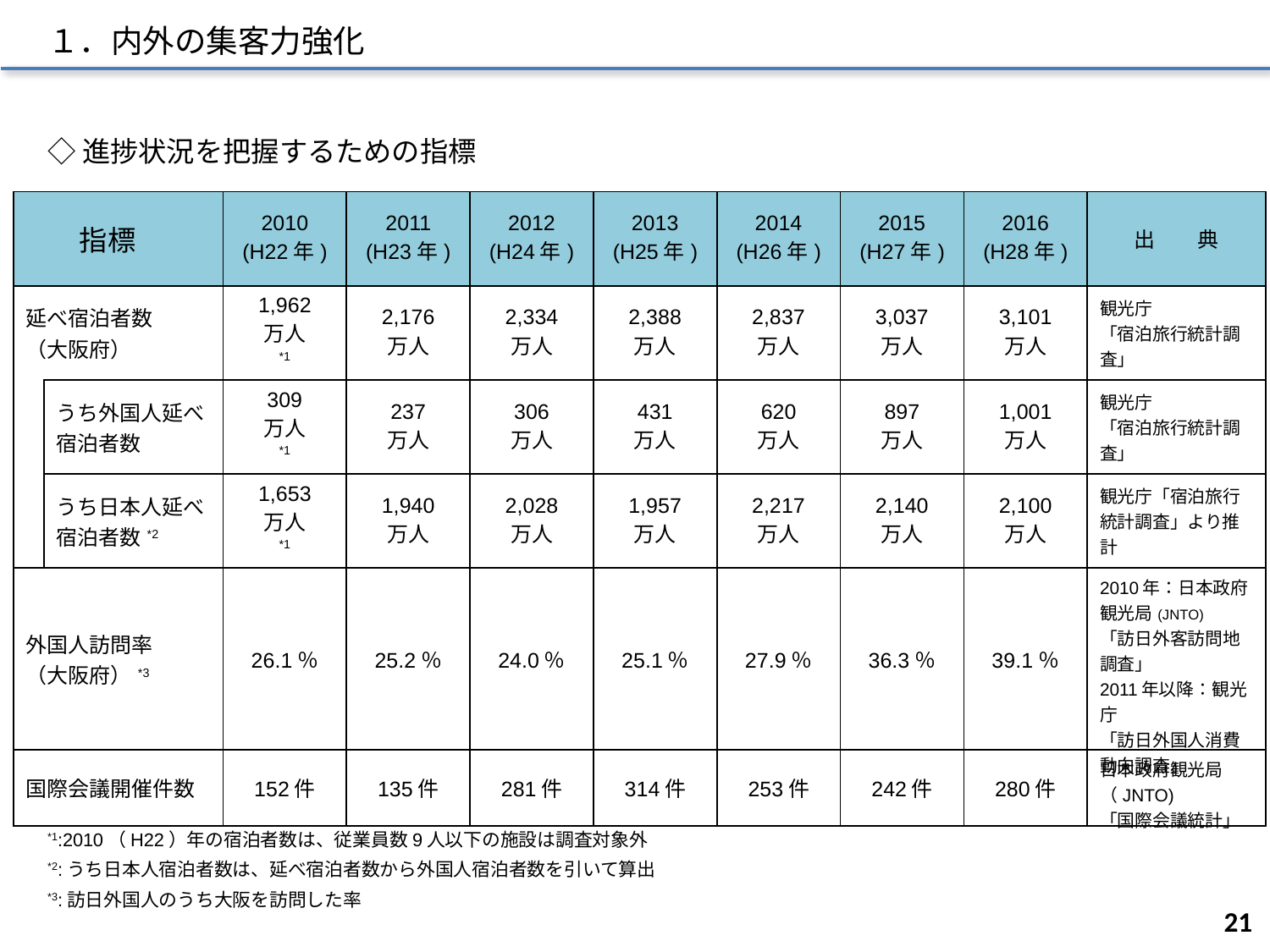

１．内外の集客力強化
◇進捗状況を把握するための指標
| 指標 |  | 2010 (H22年) | 2011 (H23年) | 2012 (H24年) | 2013 (H25年) | 2014 (H26年) | 2015 (H27年) | 2016 (H28年) | 出　　典 |
| --- | --- | --- | --- | --- | --- | --- | --- | --- | --- |
| 延べ宿泊者数 （大阪府） |  | 1,962 万人 \*1 | 2,176 万人 | 2,334 万人 | 2,388 万人 | 2,837 万人 | 3,037 万人 | 3,101 万人 | 観光庁 「宿泊旅行統計調査」 |
|  | うち外国人延べ宿泊者数 | 309 万人 \*1 | 237 万人 | 306 万人 | 431 万人 | 620 万人 | 897 万人 | 1,001 万人 | 観光庁 「宿泊旅行統計調査」 |
|  | うち日本人延べ宿泊者数\*2 | 1,653 万人 \*1 | 1,940 万人 | 2,028 万人 | 1,957 万人 | 2,217 万人 | 2,140 万人 | 2,100 万人 | 観光庁「宿泊旅行統計調査」より推計 |
| 外国人訪問率 （大阪府）\*3 |  | 26.1％ | 25.2％ | 24.0％ | 25.1％ | 27.9％ | 36.3％ | 39.1％ | 2010年：日本政府観光局(JNTO) 「訪日外客訪問地調査」 2011年以降：観光庁 「訪日外国人消費動向調査」 |
| 国際会議開催件数 |  | 152件 | 135件 | 281件 | 314件 | 253件 | 242件 | 280件 | 日本政府観光局（JNTO) 「国際会議統計」 |
*1:2010（H22）年の宿泊者数は、従業員数9人以下の施設は調査対象外
*2:うち日本人宿泊者数は、延べ宿泊者数から外国人宿泊者数を引いて算出
*3:訪日外国人のうち大阪を訪問した率
21